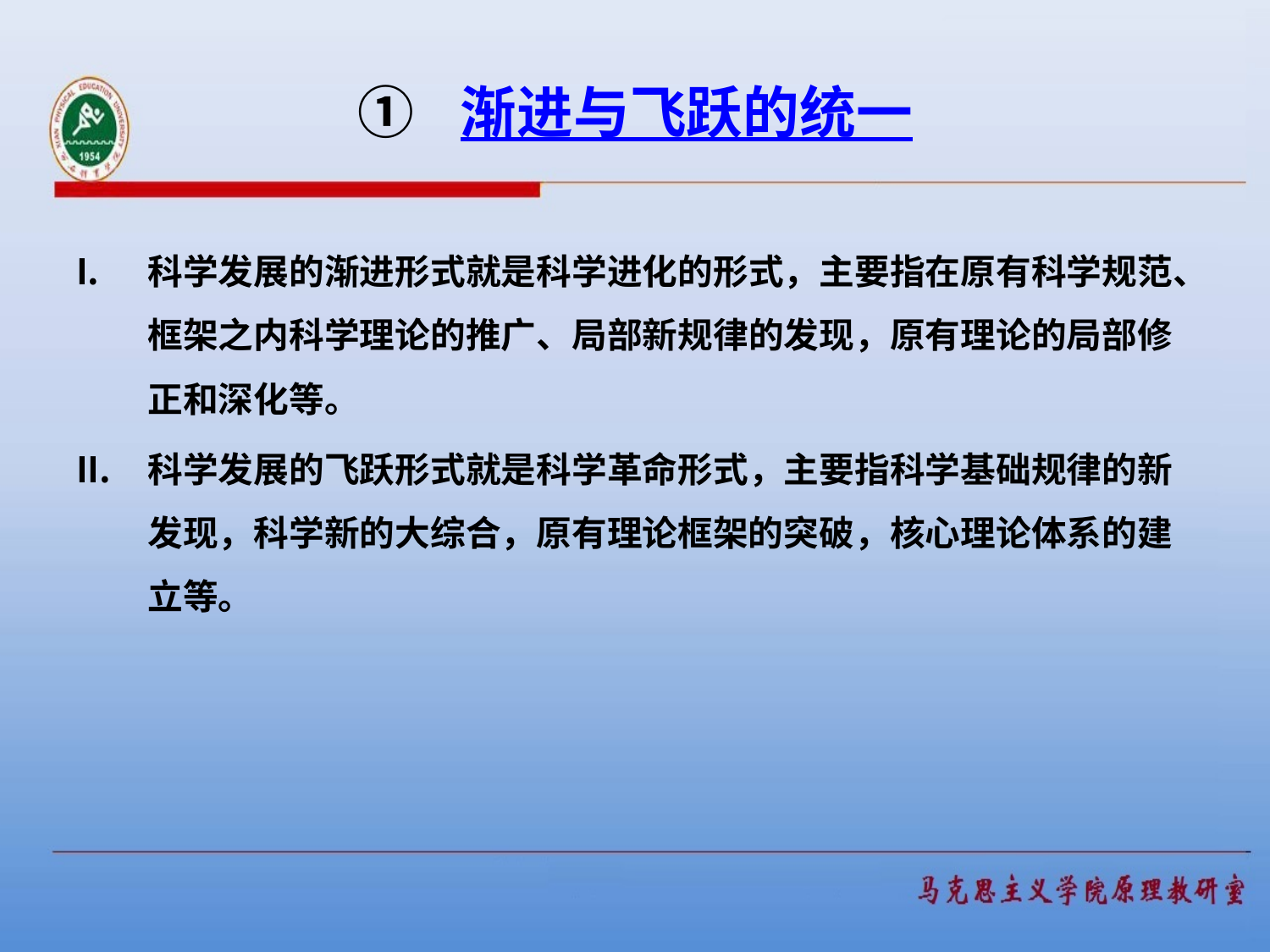

# 渐进与飞跃的统一
科学发展的渐进形式就是科学进化的形式，主要指在原有科学规范、框架之内科学理论的推广、局部新规律的发现，原有理论的局部修正和深化等。
科学发展的飞跃形式就是科学革命形式，主要指科学基础规律的新发现，科学新的大综合，原有理论框架的突破，核心理论体系的建立等。